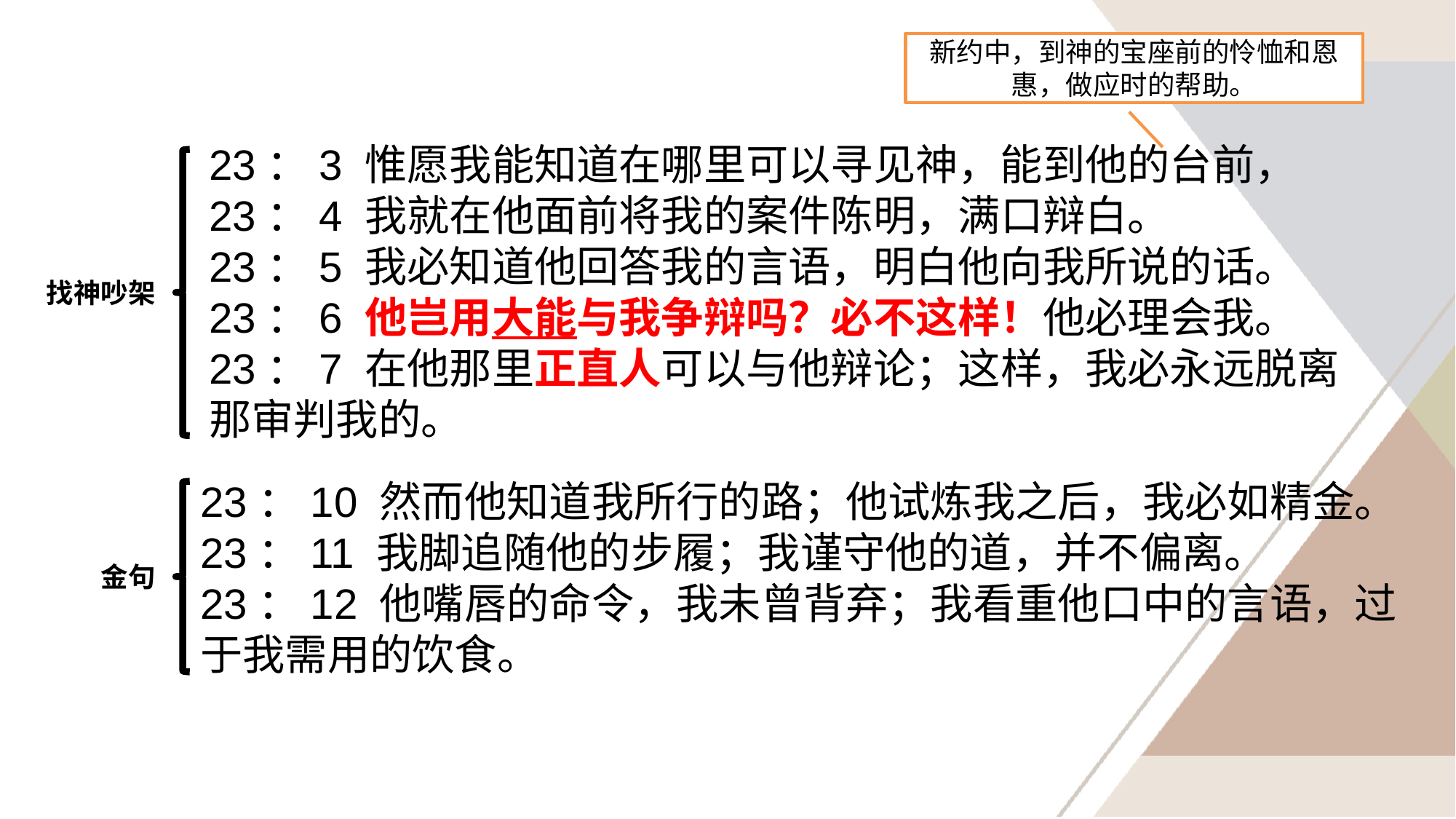

新约中，到神的宝座前的怜恤和恩惠，做应时的帮助。
23：3 惟愿我能知道在哪里可以寻见神，能到他的台前，
23：4 我就在他面前将我的案件陈明，满口辩白。
23：5 我必知道他回答我的言语，明白他向我所说的话。
23：6 他岂用大能与我争辩吗？必不这样！他必理会我。
23：7 在他那里正直人可以与他辩论；这样，我必永远脱离那审判我的。

找神吵架
23：10 然而他知道我所行的路；他试炼我之后，我必如精金。
23：11 我脚追随他的步履；我谨守他的道，并不偏离。
23：12 他嘴唇的命令，我未曾背弃；我看重他口中的言语，过于我需用的饮食。

金句